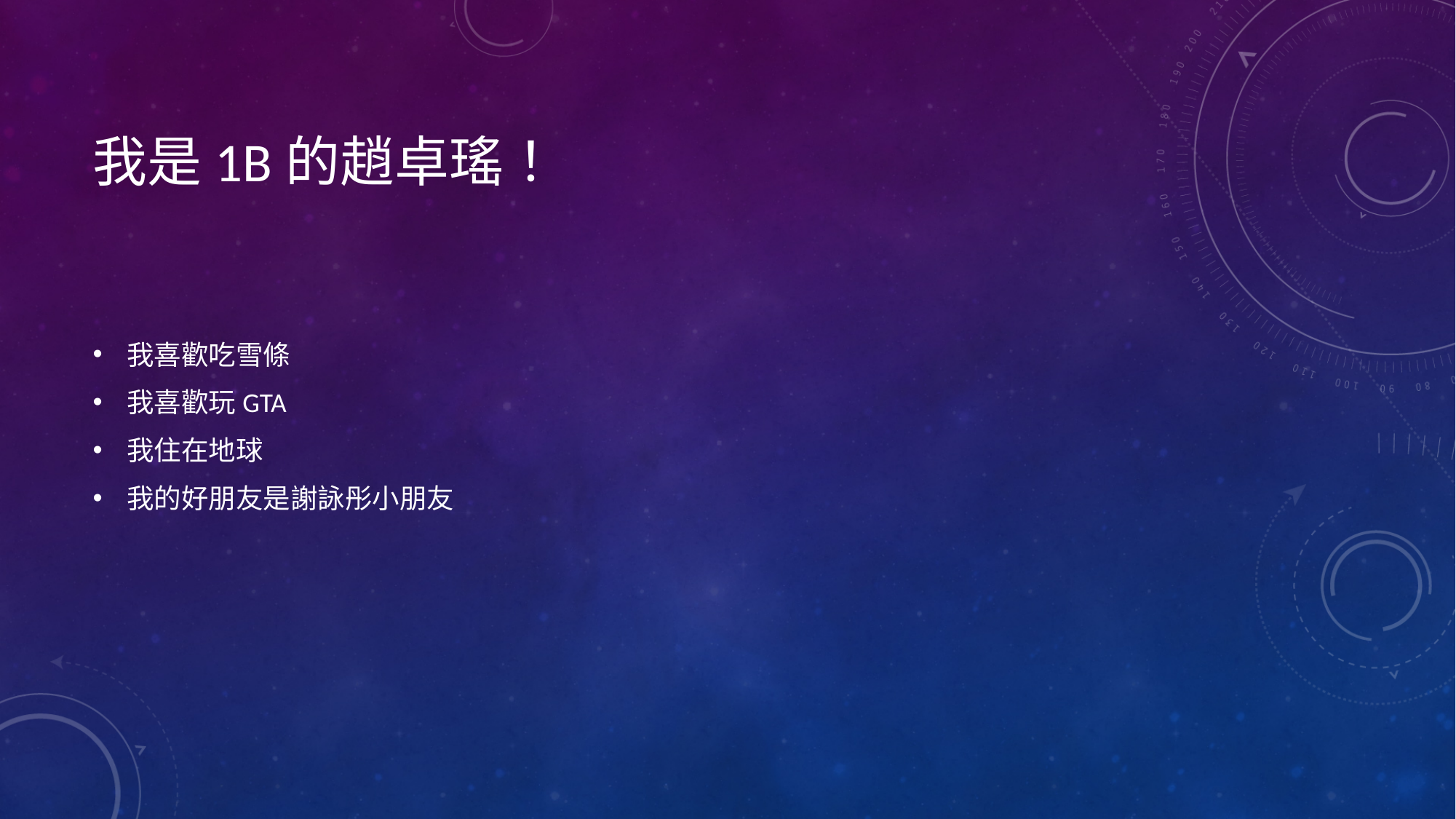

# 我是1b的趙卓瑤！
我喜歡吃雪條
我喜歡玩GTA
我住在地球
我的好朋友是謝詠彤小朋友